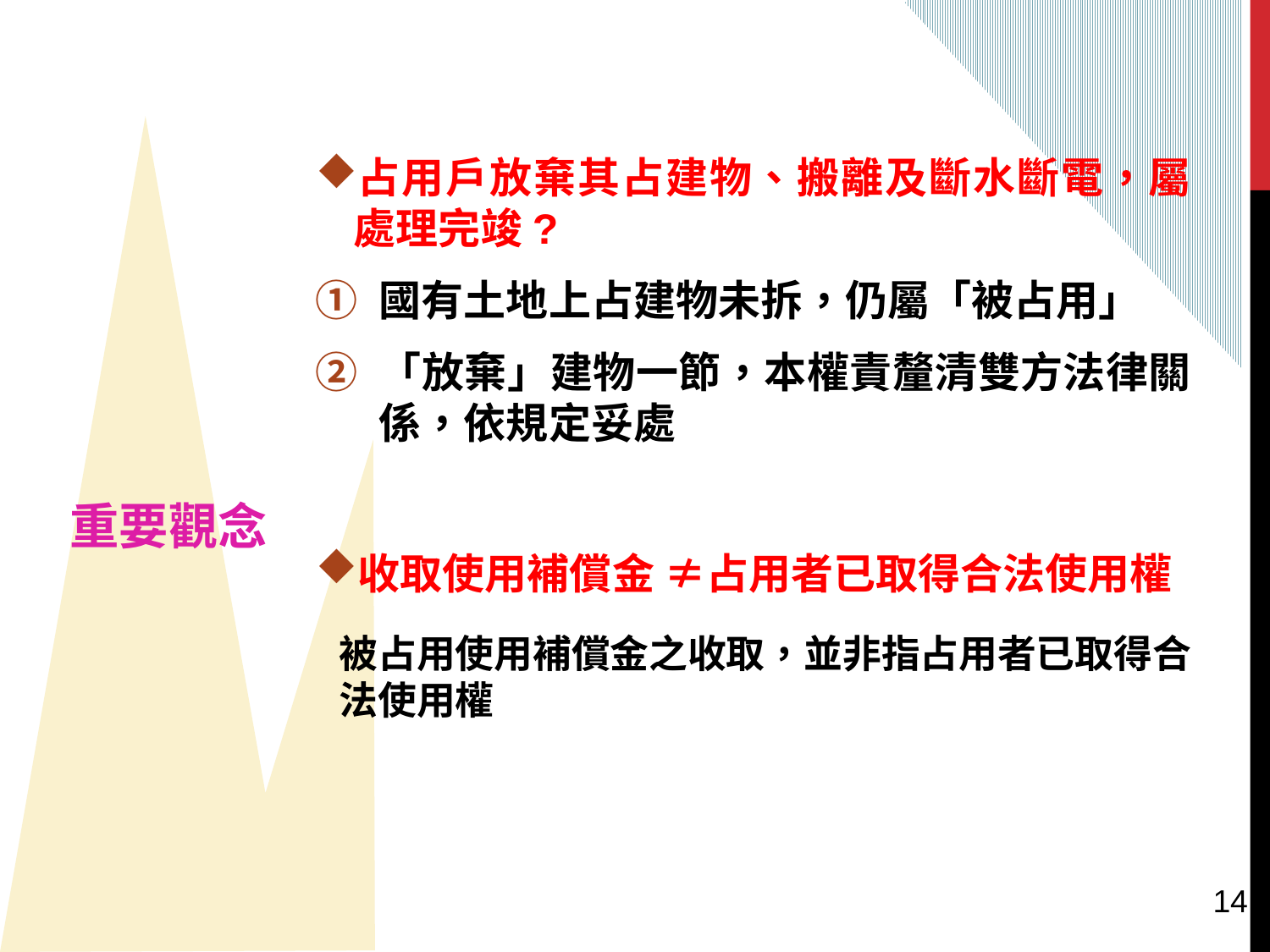

占用戶放棄其占建物、搬離及斷水斷電，屬處理完竣?
國有土地上占建物未拆，仍屬「被占用」
「放棄」建物一節，本權責釐清雙方法律關係，依規定妥處

收取使用補償金 ≠占用者已取得合法使用權
被占用使用補償金之收取，並非指占用者已取得合法使用權

重要觀念

14